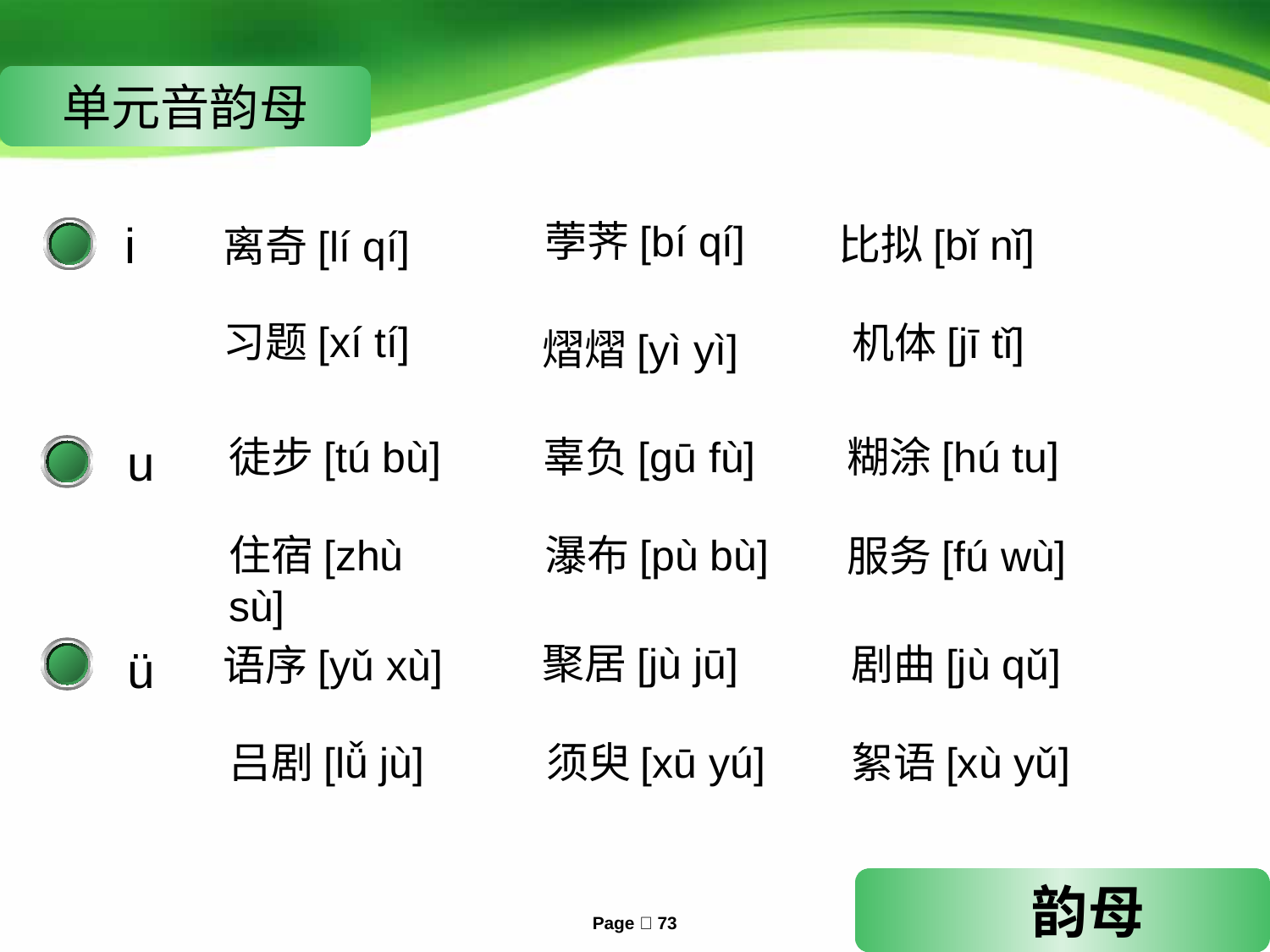

单元音韵母
荸荠[bí qí]
i
比拟[bǐ nǐ]
离奇[lí qí]

习题[xí tí]
机体[jī tǐ]
熠熠[yì yì]
徒步[tú bù]
辜负[gū fù]
糊涂[hú tu]
u

瀑布[pù bù]
住宿[zhù sù]
服务[fú wù]
聚居[jù jū]
剧曲[jù qǔ]
语序[yǔ xù]
ü

吕剧[lǚ jù]
须臾[xū yú]
絮语[xù yǔ]
   韵母